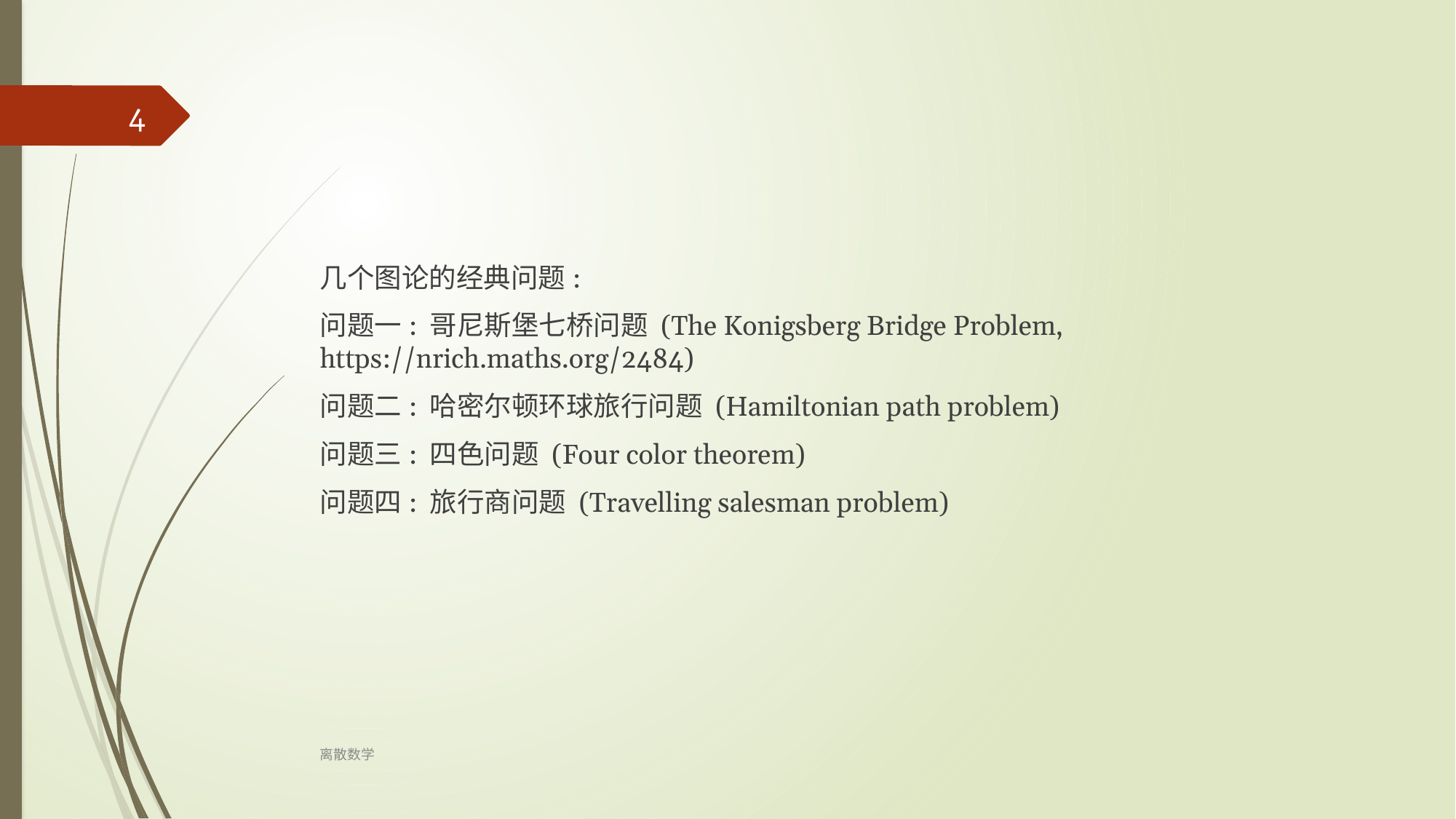

4
几个图论的经典问题:
问题一: 哥尼斯堡七桥问题 (The Konigsberg Bridge Problem, https://nrich.maths.org/2484)
问题二: 哈密尔顿环球旅行问题 (Hamiltonian path problem)
问题三: 四色问题 (Four color theorem)
问题四: 旅行商问题 (Travelling salesman problem)
离散数学